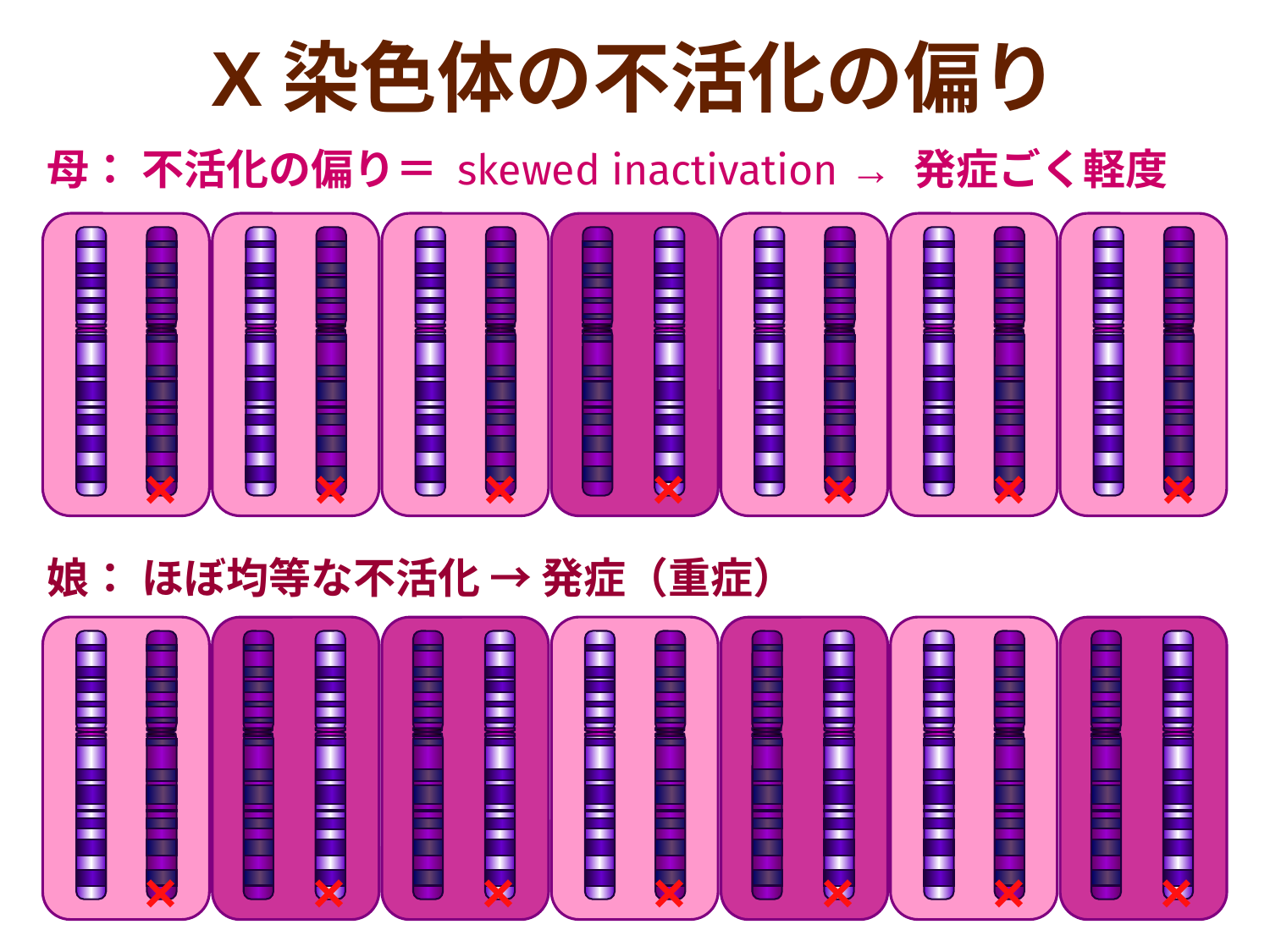

X染色体の不活化の偏り

母： 不活化の偏り＝ skewed inactivation → 発症ごく軽度

×

×

×

×

×

×

×

娘： ほぼ均等な不活化 → 発症（重症）

×

×

×

×

×

×

×